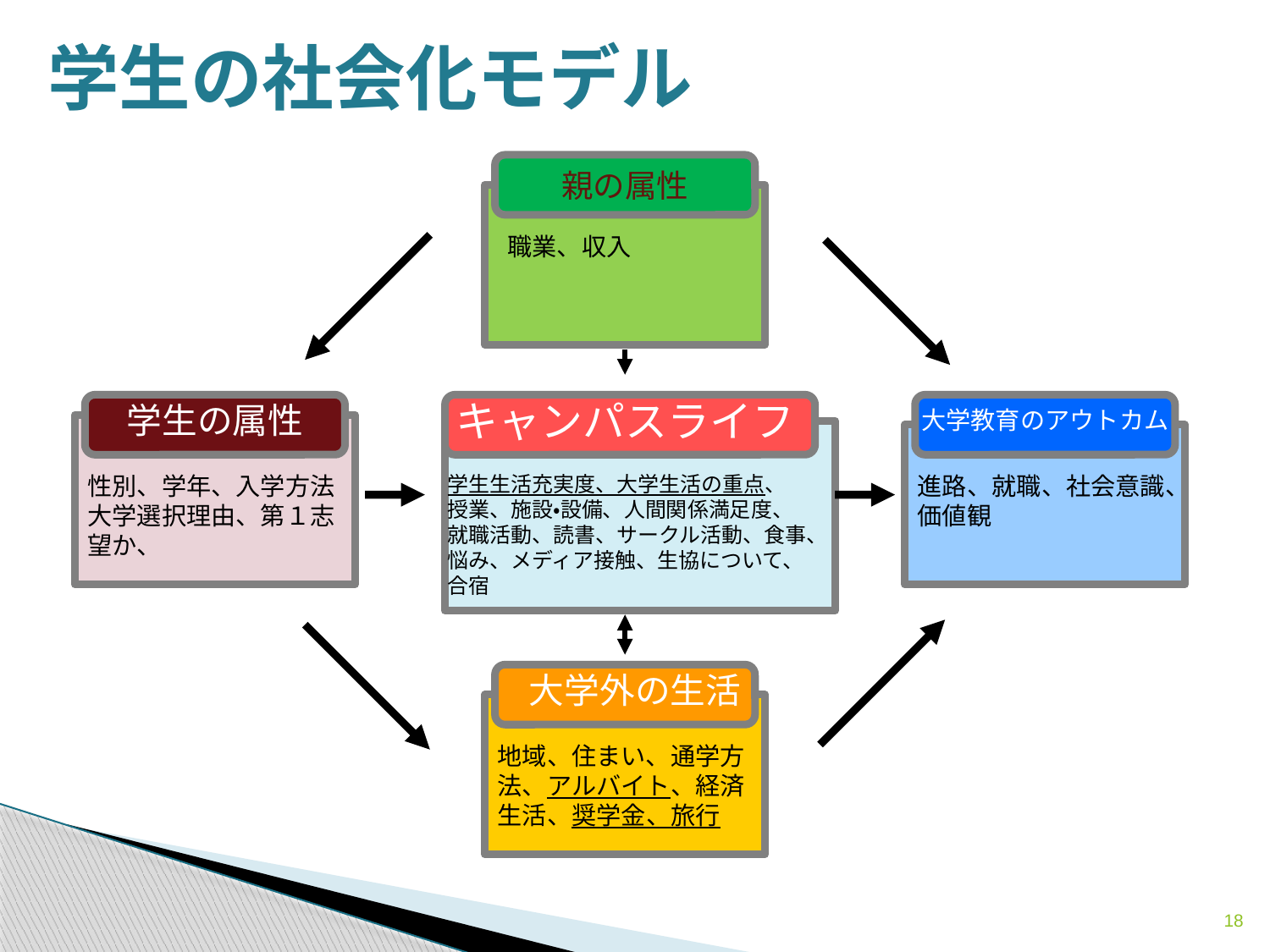

# 学生の社会化モデル
親の属性
親の属性

職業、収入

学生の属性
キャンパスライフ
大学教育のアウトカム

性別、学年、入学方法
大学選択理由、第１志望か、
学生生活充実度、大学生活の重点、
授業、施設・設備、人間関係満足度、就職活動、読書、サークル活動、食事、悩み、メディア接触、生協について、合宿
進路、就職、社会意識、価値観

大学外の生活

地域、住まい、通学方法、アルバイト、経済生活、奨学金、旅行
18